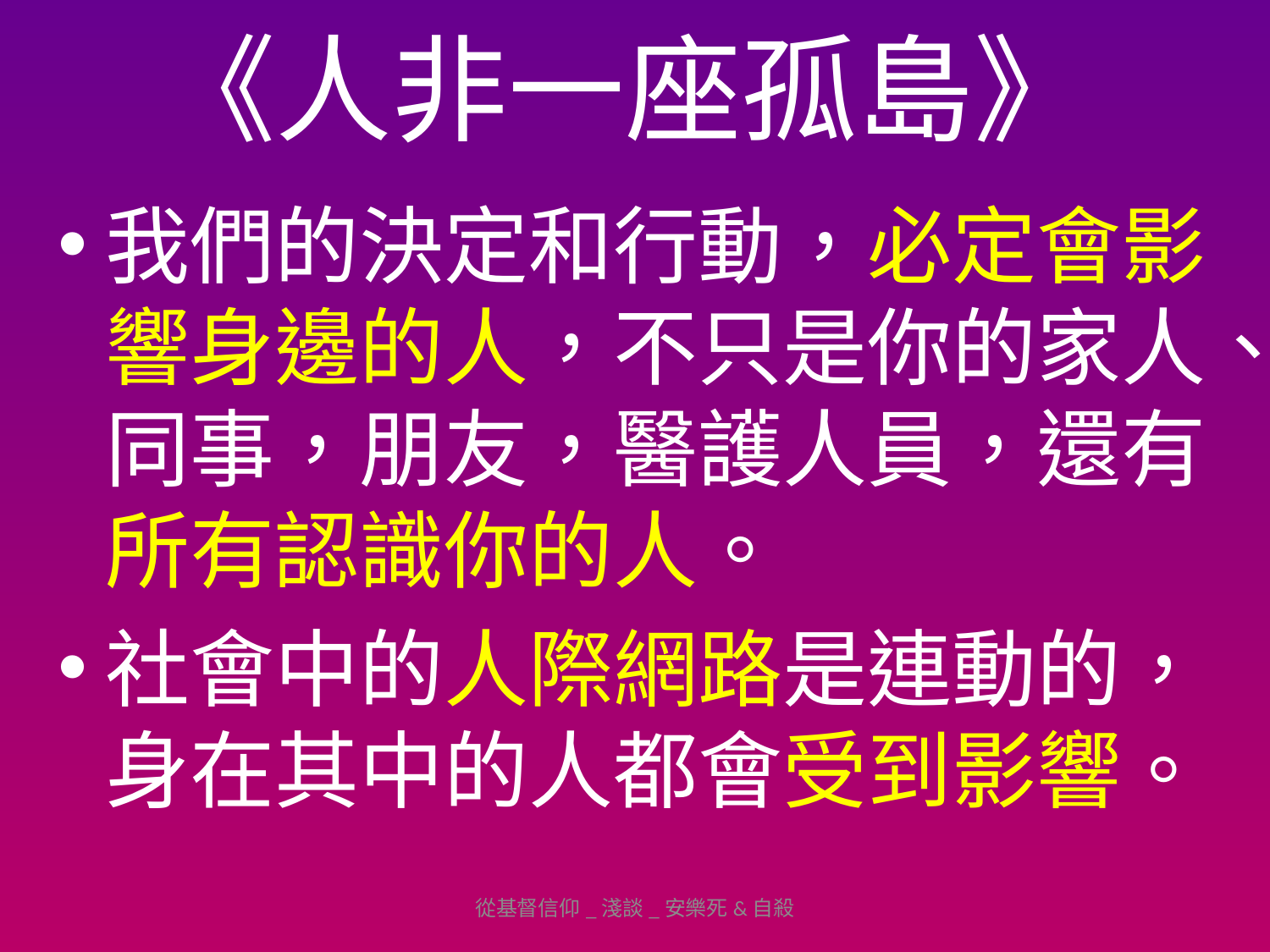

# 《人非一座孤島》
我們的決定和行動，必定會影響身邊的人，不只是你的家人、同事，朋友，醫護人員，還有所有認識你的人。
社會中的人際網路是連動的，身在其中的人都會受到影響。
從基督信仰_淺談_安樂死&自殺